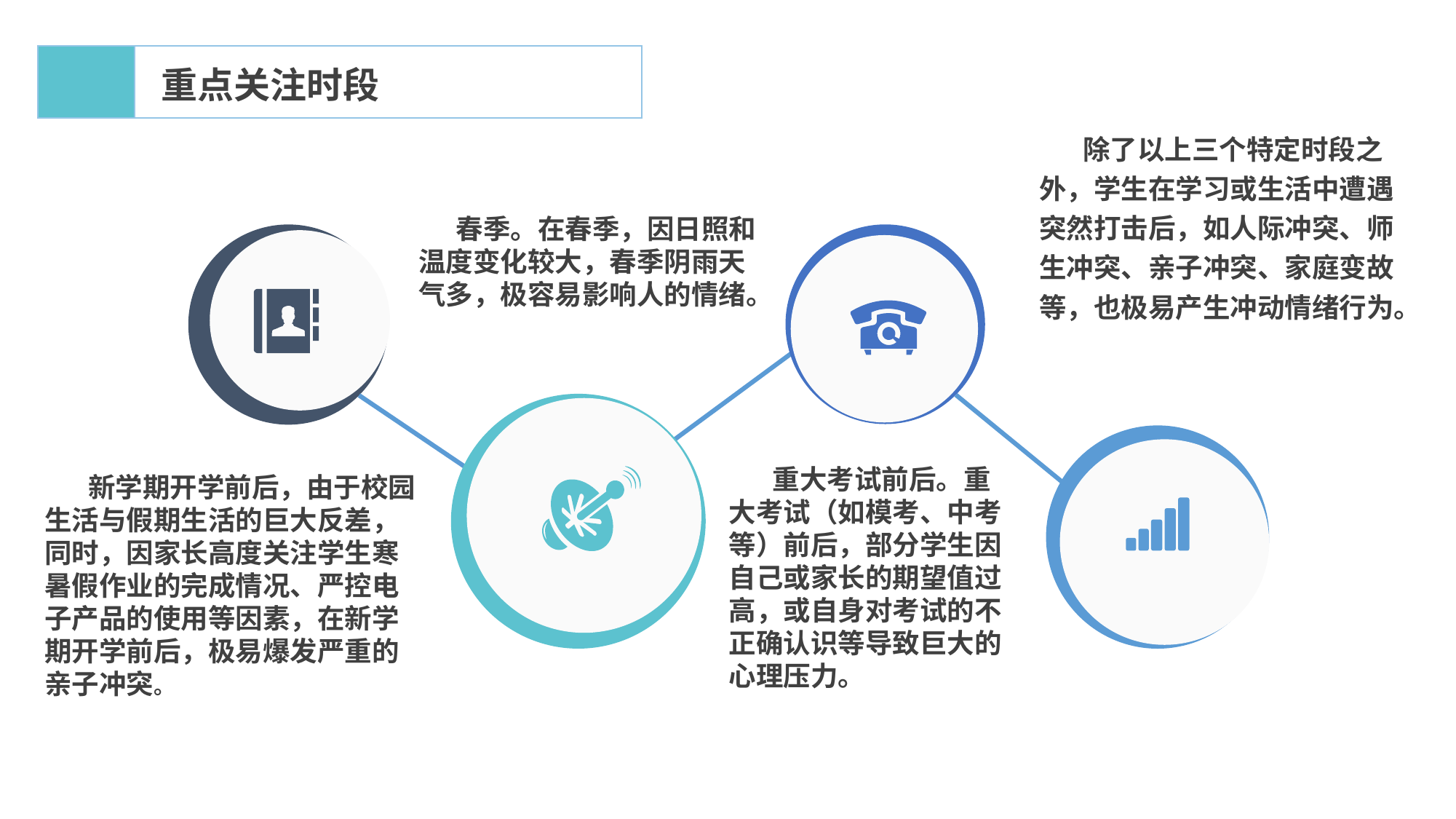

重点关注时段
      除了以上三个特定时段之外，学生在学习或生活中遭遇突然打击后，如人际冲突、师生冲突、亲子冲突、家庭变故等，也极易产生冲动情绪行为。
     春季。在春季，因日照和温度变化较大，春季阴雨天气多，极容易影响人的情绪。

      重大考试前后。重大考试（如模考、中考等）前后，部分学生因自己或家长的期望值过高，或自身对考试的不正确认识等导致巨大的心理压力。
      新学期开学前后，由于校园生活与假期生活的巨大反差，同时，因家长高度关注学生寒暑假作业的完成情况、严控电子产品的使用等因素，在新学期开学前后，极易爆发严重的亲子冲突。